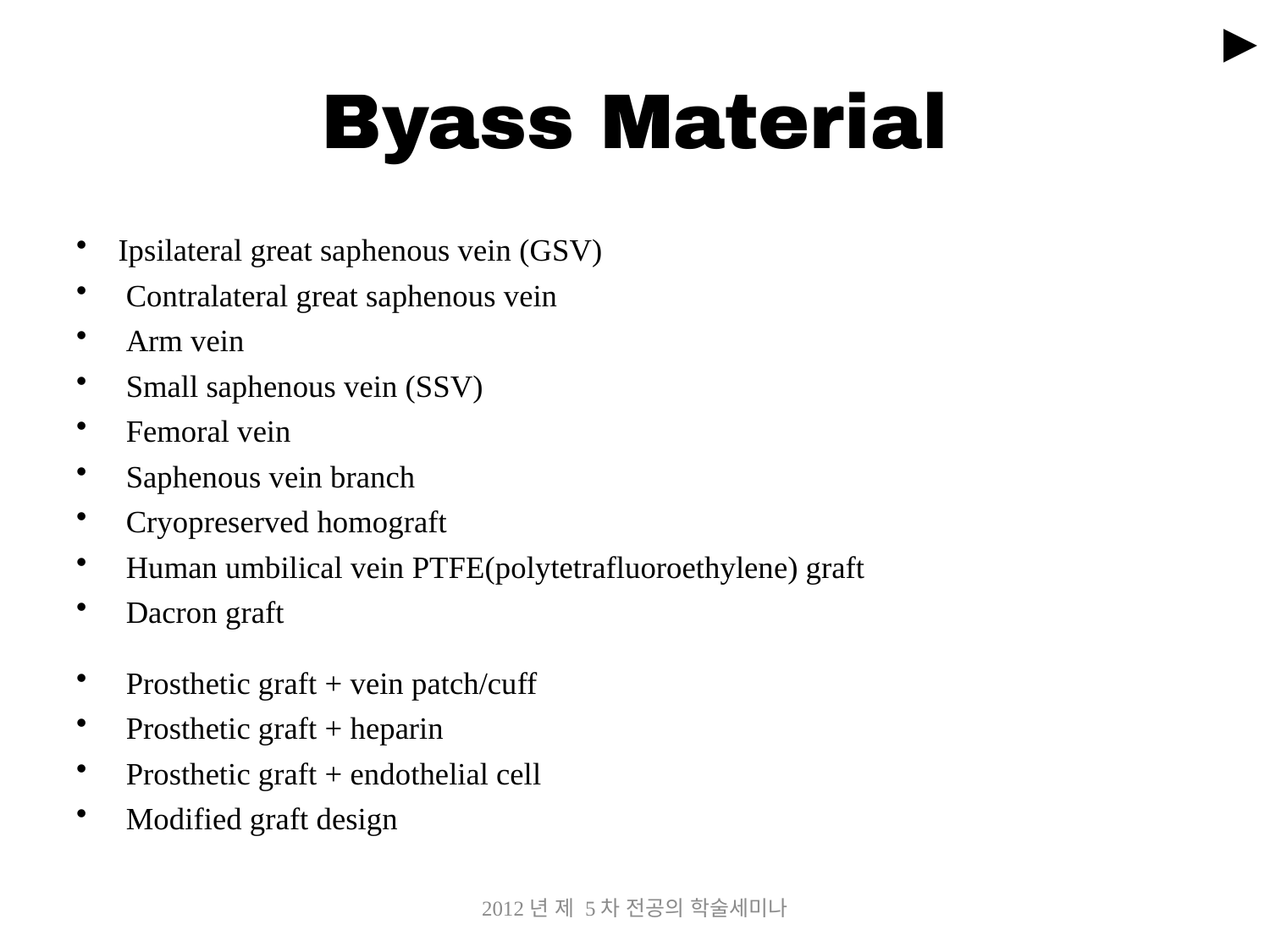

►
# Byass Material
Ipsilateral great saphenous vein (GSV)
 Contralateral great saphenous vein
 Arm vein
 Small saphenous vein (SSV)
 Femoral vein
 Saphenous vein branch
 Cryopreserved homograft
 Human umbilical vein PTFE(polytetrafluoroethylene) graft
 Dacron graft

 Prosthetic graft + vein patch/cuff
 Prosthetic graft + heparin
 Prosthetic graft + endothelial cell
 Modified graft design

2012년 제 5차 전공의 학술세미나